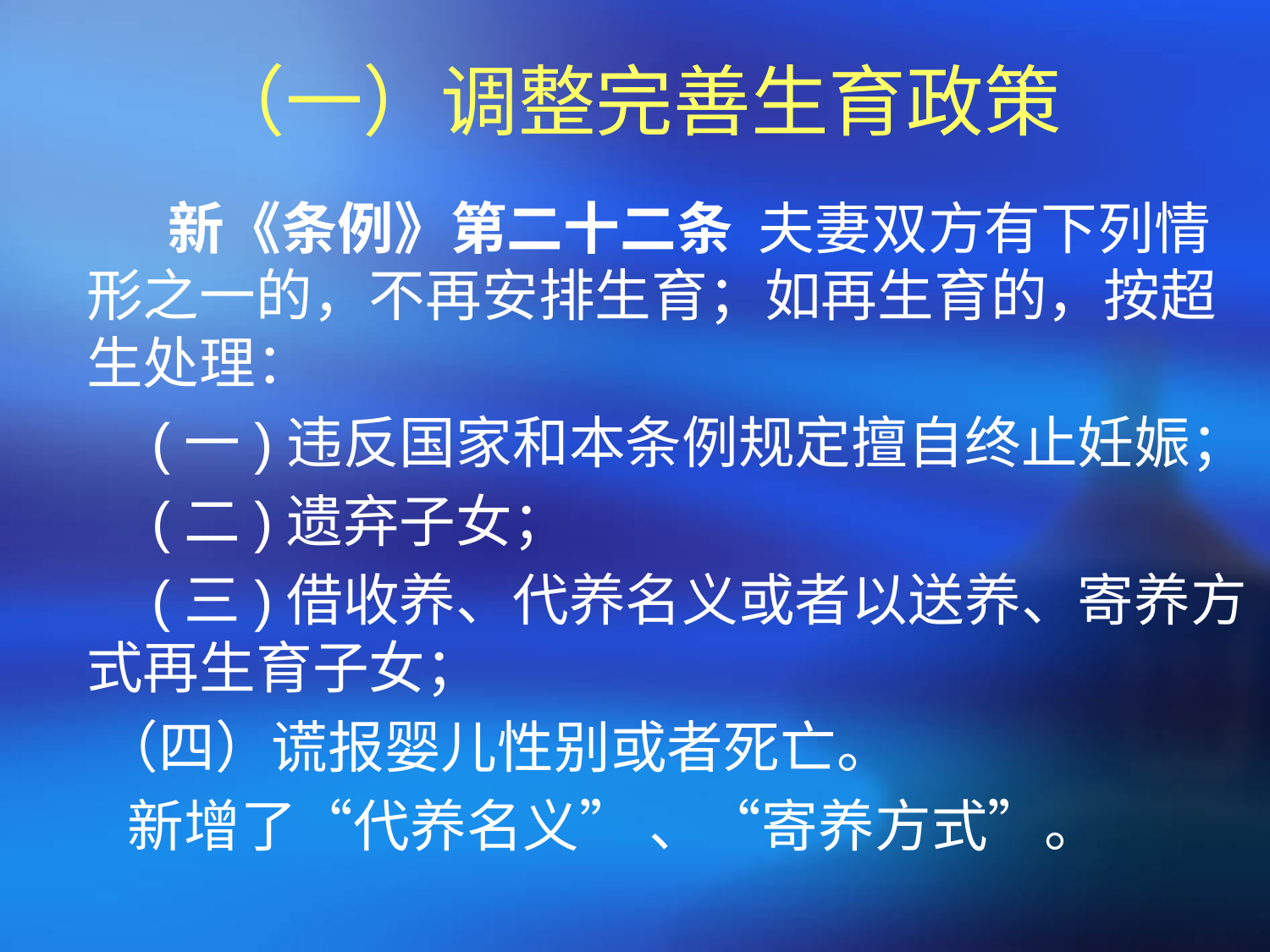

# （一）调整完善生育政策
           新《条例》第二十二条  夫妻双方有下列情形之一的，不再安排生育；如再生育的，按超生处理：
　　 (一)违反国家和本条例规定擅自终止妊娠；
　　 (二)遗弃子女；
　　 (三)借收养、代养名义或者以送养、寄养方式再生育子女；
      （四）谎报婴儿性别或者死亡。
        新增了“代养名义” 、“寄养方式”。